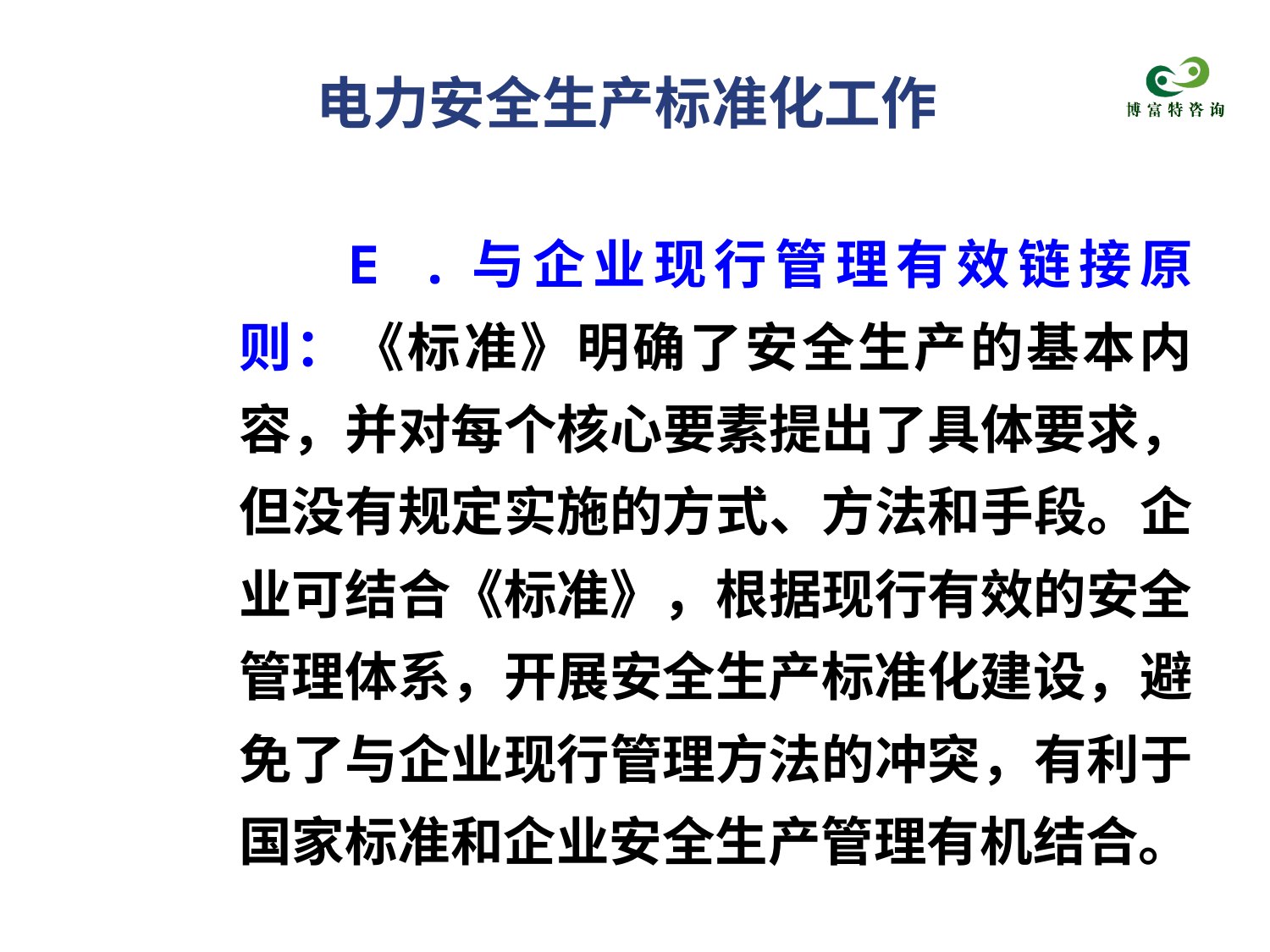

电力安全生产标准化工作
E .与企业现行管理有效链接原则：《标准》明确了安全生产的基本内容，并对每个核心要素提出了具体要求，但没有规定实施的方式、方法和手段。企业可结合《标准》，根据现行有效的安全管理体系，开展安全生产标准化建设，避免了与企业现行管理方法的冲突，有利于国家标准和企业安全生产管理有机结合。